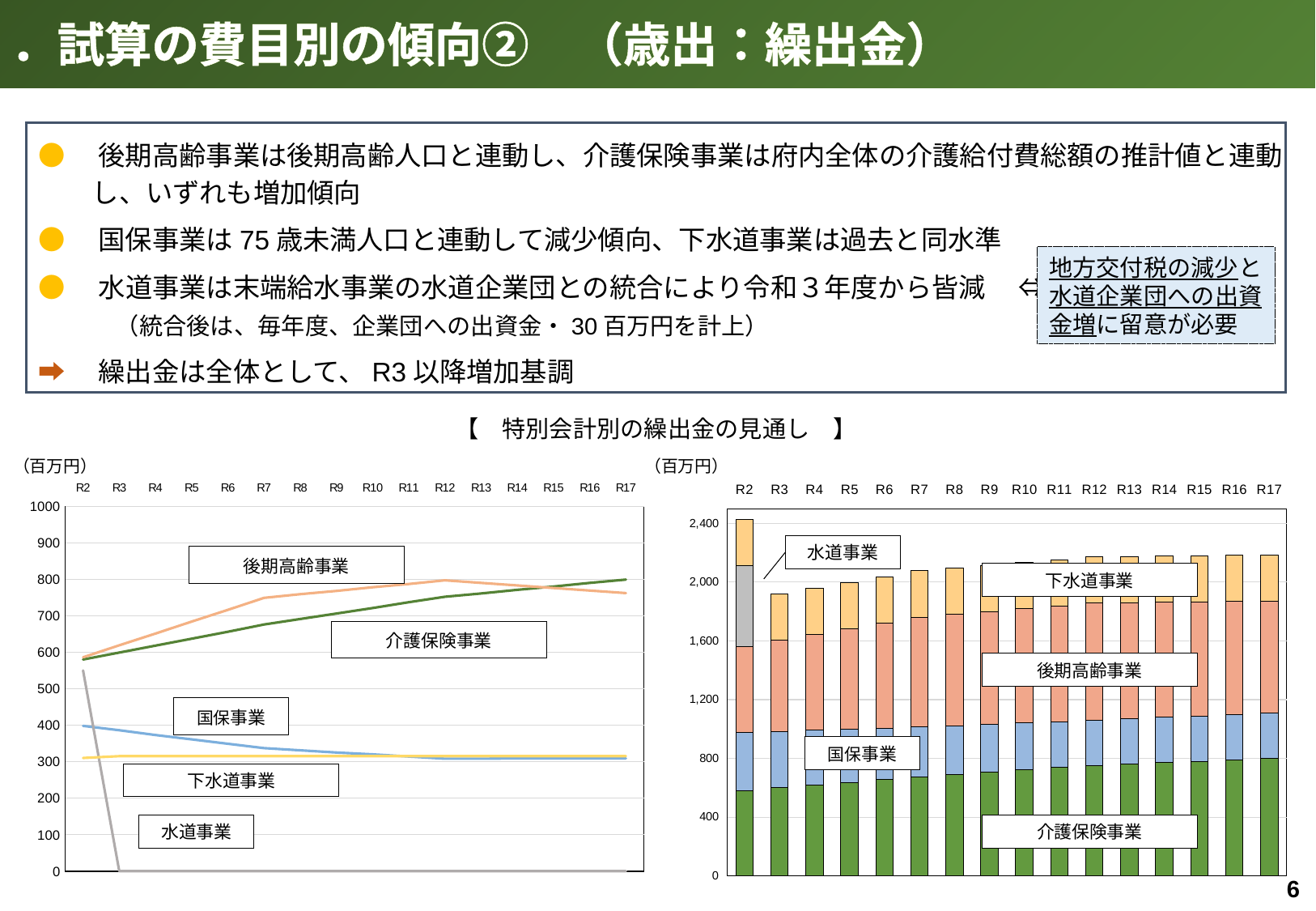

4．試算の費目別の傾向②　（歳出：繰出金）

●　後期高齢事業は後期高齢人口と連動し、介護保険事業は府内全体の介護給付費総額の推計値と連動
　　し、いずれも増加傾向
●　国保事業は75歳未満人口と連動して減少傾向、下水道事業は過去と同水準
●　水道事業は末端給水事業の水道企業団との統合により令和３年度から皆減　 ⇔
　　　（統合後は、毎年度、企業団への出資金・30百万円を計上）
➡　繰出金は全体として、R3以降増加基調
地方交付税の減少と水道企業団への出資金増に留意が必要
【　特別会計別の繰出金の見通し　】
（百万円）
（百万円）

### Chart

| Category |  |  |  |  |  |
|---|---|---|---|---|---|
| R2 | 580.0 | 398.0 | 586.0 | 550.0 | 310.0 |
| R3 | 599.0 | 386.0 | 619.0 | 0.0 | 315.0 |
| R4 | 618.0 | 373.0 | 651.0 | 0.0 | 315.0 |
| R5 | 637.0 | 361.0 | 684.0 | 0.0 | 315.0 |
| R6 | 656.0 | 349.0 | 716.0 | 0.0 | 315.0 |
| R7 | 676.0 | 337.0 | 749.0 | 0.0 | 315.0 |
| R8 | 691.0 | 331.0 | 759.0 | 0.0 | 315.0 |
| R9 | 706.0 | 325.0 | 768.0 | 0.0 | 315.0 |
| R10 | 721.0 | 320.0 | 778.0 | 0.0 | 315.0 |
| R11 | 737.0 | 314.0 | 787.0 | 0.0 | 315.0 |
| R12 | 752.0 | 308.0 | 797.0 | 0.0 | 315.0 |
| R13 | 761.0 | 308.0 | 790.0 | 0.0 | 315.0 |
| R14 | 771.0 | 309.0 | 783.0 | 0.0 | 315.0 |
| R15 | 780.0 | 309.0 | 776.0 | 0.0 | 315.0 |
| R16 | 790.0 | 309.0 | 769.0 | 0.0 | 315.0 |
| R17 | 799.0 | 309.0 | 762.0 | 0.0 | 315.0 |

### Chart

| Category |  |  |  |  |  |
|---|---|---|---|---|---|
| R2 | 580.0 | 398.0 | 586.0 | 550.0 | 310.0 |
| R3 | 599.0 | 386.0 | 619.0 | 0.0 | 315.0 |
| R4 | 618.0 | 373.0 | 651.0 | 0.0 | 315.0 |
| R5 | 637.0 | 361.0 | 684.0 | 0.0 | 315.0 |
| R6 | 656.0 | 349.0 | 716.0 | 0.0 | 315.0 |
| R7 | 676.0 | 337.0 | 749.0 | 0.0 | 315.0 |
| R8 | 691.0 | 331.0 | 759.0 | 0.0 | 315.0 |
| R9 | 706.0 | 325.0 | 768.0 | 0.0 | 315.0 |
| R10 | 721.0 | 320.0 | 778.0 | 0.0 | 315.0 |
| R11 | 737.0 | 314.0 | 787.0 | 0.0 | 315.0 |
| R12 | 752.0 | 308.0 | 797.0 | 0.0 | 315.0 |
| R13 | 761.0 | 308.0 | 790.0 | 0.0 | 315.0 |
| R14 | 771.0 | 309.0 | 783.0 | 0.0 | 315.0 |
| R15 | 780.0 | 309.0 | 776.0 | 0.0 | 315.0 |
| R16 | 790.0 | 309.0 | 769.0 | 0.0 | 315.0 |
| R17 | 799.0 | 309.0 | 762.0 | 0.0 | 315.0 |
後期高齢事業
介護保険事業
水道事業
下水道事業
後期高齢事業
国保事業
国保事業
下水道事業
水道事業
介護保険事業
6